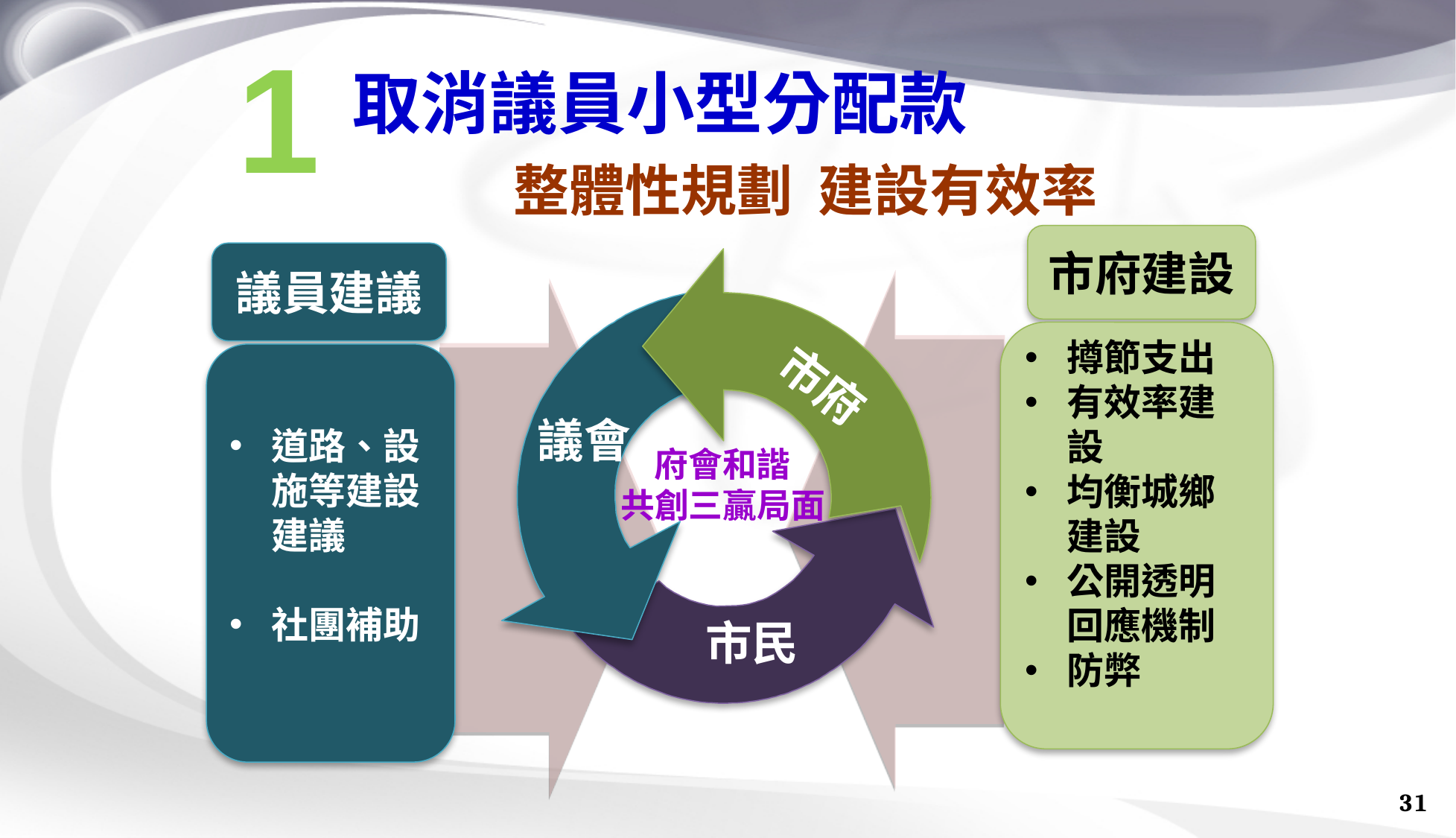

31
1
   取消議員小型分配款
整體性規劃  建設有效率
市府建設
撙節支出
有效率建設
均衡城鄉建設
公開透明回應機制
防弊

議員建議
道路、設施等建設建議

社團補助

市府
議會
府會和諧
共創三贏局面

市民